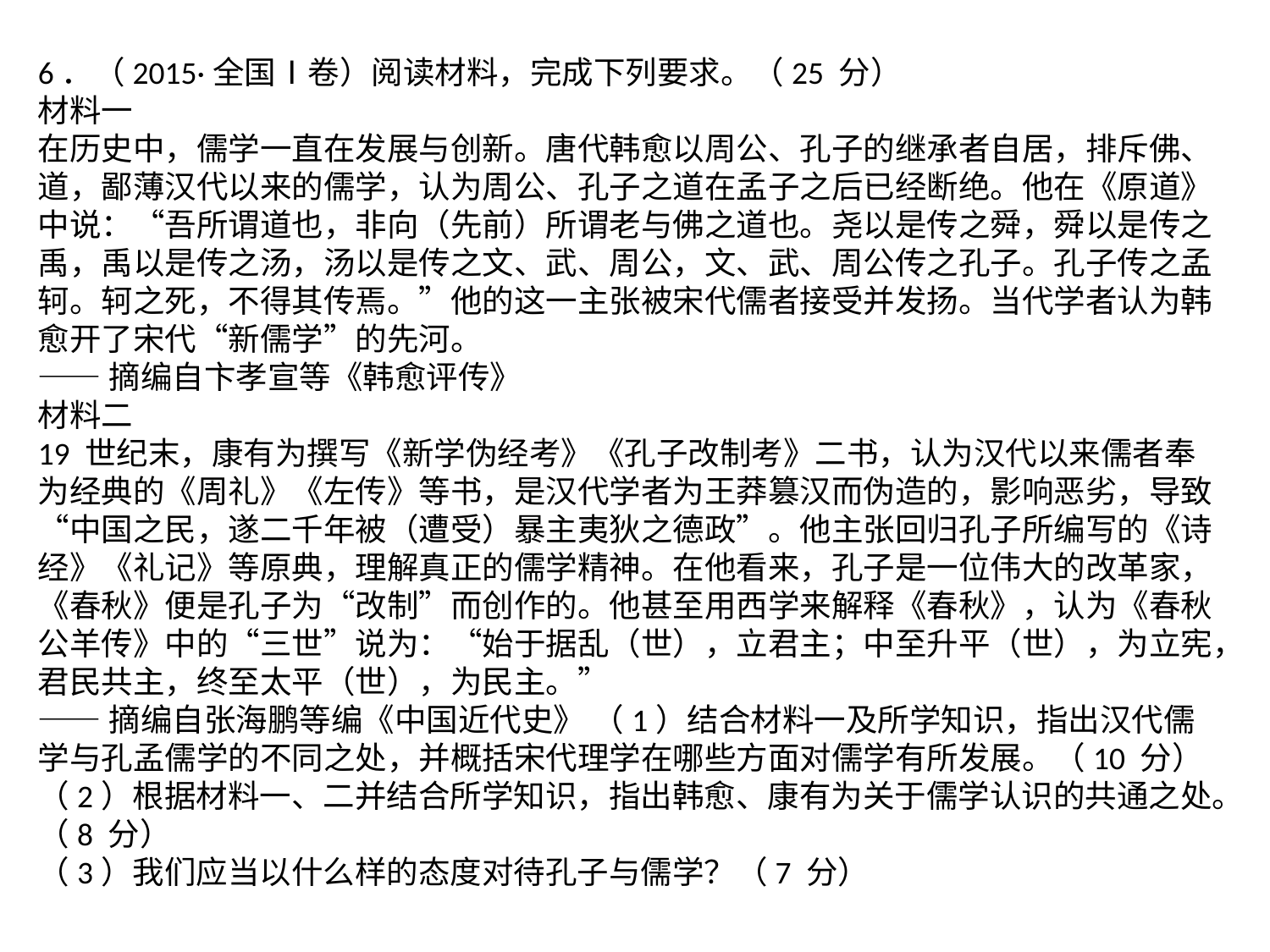

6．（2015·全国Ⅰ卷）阅读材料，完成下列要求。（25 分）
材料一
在历史中，儒学一直在发展与创新。唐代韩愈以周公、孔子的继承者自居，排斥佛、道，鄙薄汉代以来的儒学，认为周公、孔子之道在孟子之后已经断绝。他在《原道》中说：“吾所谓道也，非向（先前）所谓老与佛之道也。尧以是传之舜，舜以是传之禹，禹以是传之汤，汤以是传之文、武、周公，文、武、周公传之孔子。孔子传之孟轲。轲之死，不得其传焉。”他的这一主张被宋代儒者接受并发扬。当代学者认为韩愈开了宋代“新儒学”的先河。
——摘编自卞孝宣等《韩愈评传》
材料二
19 世纪末，康有为撰写《新学伪经考》《孔子改制考》二书，认为汉代以来儒者奉为经典的《周礼》《左传》等书，是汉代学者为王莽篡汉而伪造的，影响恶劣，导致“中国之民，遂二千年被（遭受）暴主夷狄之德政”。他主张回归孔子所编写的《诗经》《礼记》等原典，理解真正的儒学精神。在他看来，孔子是一位伟大的改革家，《春秋》便是孔子为“改制”而创作的。他甚至用西学来解释《春秋》，认为《春秋公羊传》中的“三世”说为：“始于据乱（世），立君主；中至升平（世），为立宪，君民共主，终至太平（世），为民主。”
——摘编自张海鹏等编《中国近代史》 （1）结合材料一及所学知识，指出汉代儒学与孔孟儒学的不同之处，并概括宋代理学在哪些方面对儒学有所发展。（10 分）
（2）根据材料一、二并结合所学知识，指出韩愈、康有为关于儒学认识的共通之处。（8 分）
（3）我们应当以什么样的态度对待孔子与儒学？（7 分）